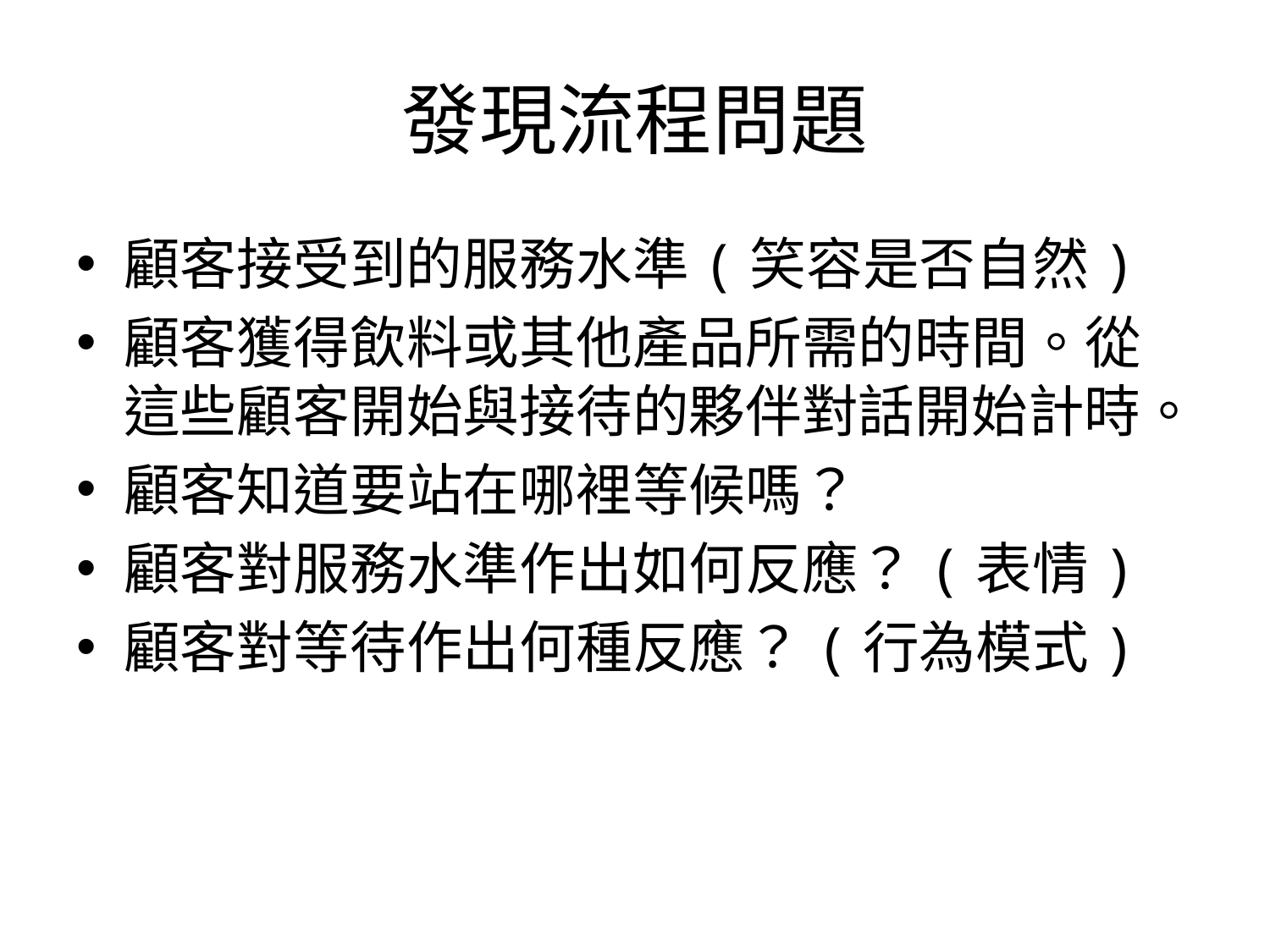

# 發現流程問題
顧客接受到的服務水準(笑容是否自然)
顧客獲得飲料或其他產品所需的時間。從這些顧客開始與接待的夥伴對話開始計時。
顧客知道要站在哪裡等候嗎？
顧客對服務水準作出如何反應？(表情)
顧客對等待作出何種反應？(行為模式)